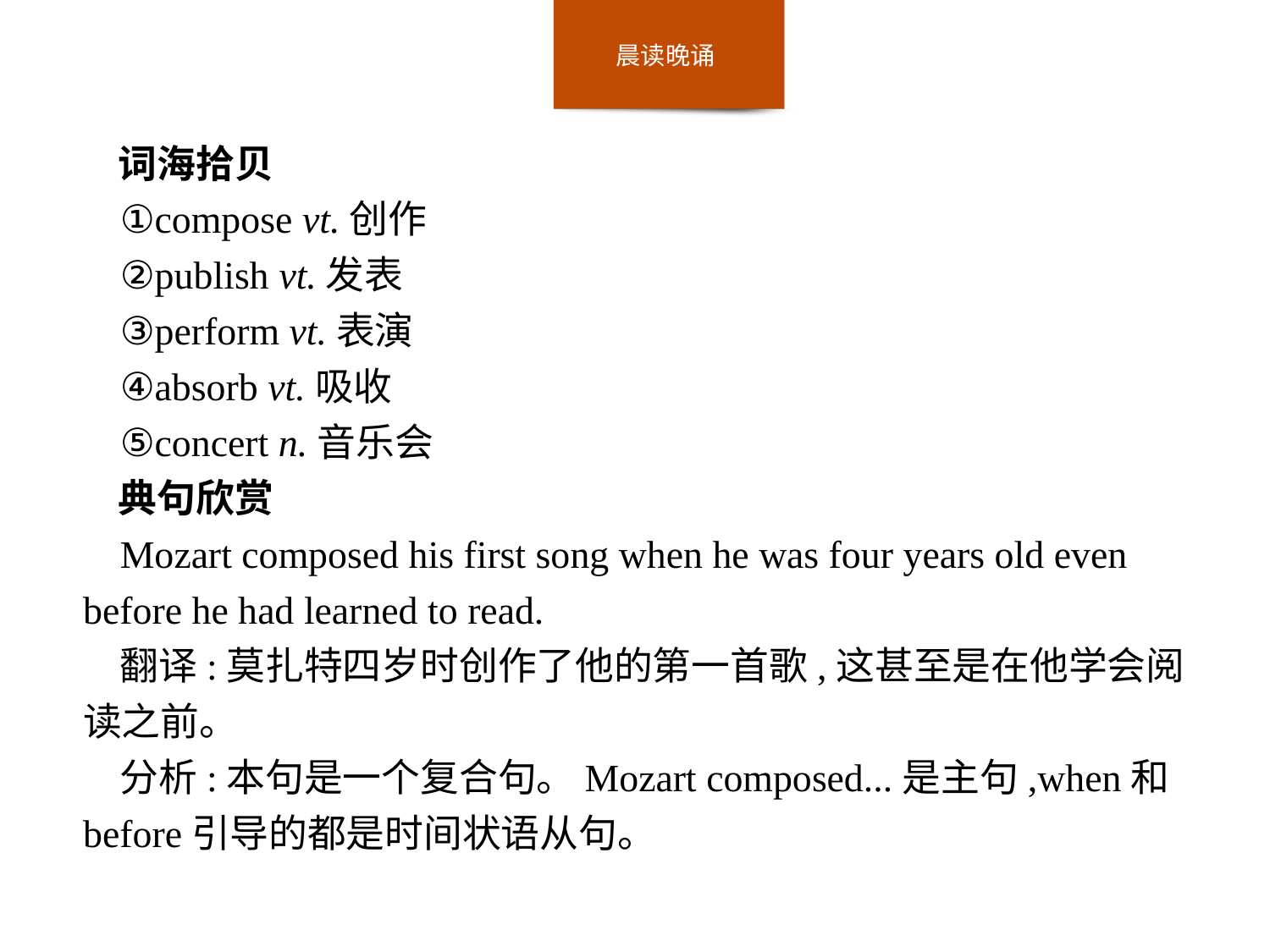

词海拾贝
①compose vt.创作
②publish vt.发表
③perform vt.表演
④absorb vt.吸收
⑤concert n.音乐会
典句欣赏
Mozart composed his first song when he was four years old even before he had learned to read.
翻译:莫扎特四岁时创作了他的第一首歌,这甚至是在他学会阅读之前。
分析:本句是一个复合句。Mozart composed...是主句,when和before引导的都是时间状语从句。